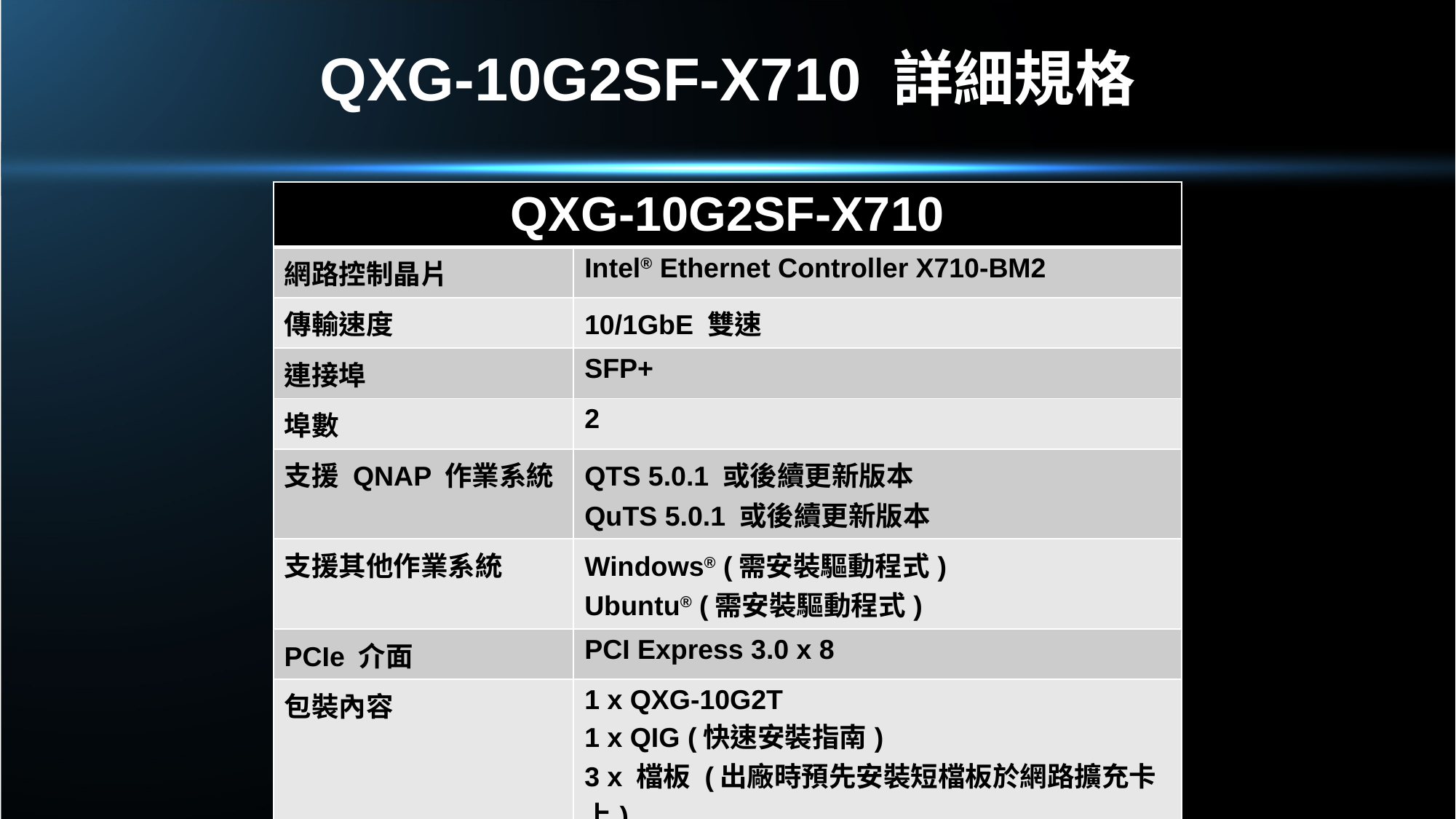

# QXG-10G2SF-X710 詳細規格
| QXG-10G2SF-X710 |  |
| --- | --- |
| 網路控制晶片 | Intel® Ethernet Controller X710-BM2 |
| 傳輸速度 | 10/1GbE 雙速 |
| 連接埠 | SFP+ |
| 埠數 | 2 |
| 支援 QNAP 作業系統 | QTS 5.0.1 或後續更新版本 QuTS 5.0.1 或後續更新版本 |
| 支援其他作業系統 | Windows® (需安裝驅動程式) Ubuntu® (需安裝驅動程式) |
| PCIe 介面 | PCI Express 3.0 x 8 |
| 包裝內容 | 1 x QXG-10G2T 1 x QIG (快速安裝指南) 3 x 檔板 (出廠時預先安裝短檔板於網路擴充卡上) |
| 保固 | 3 年 |